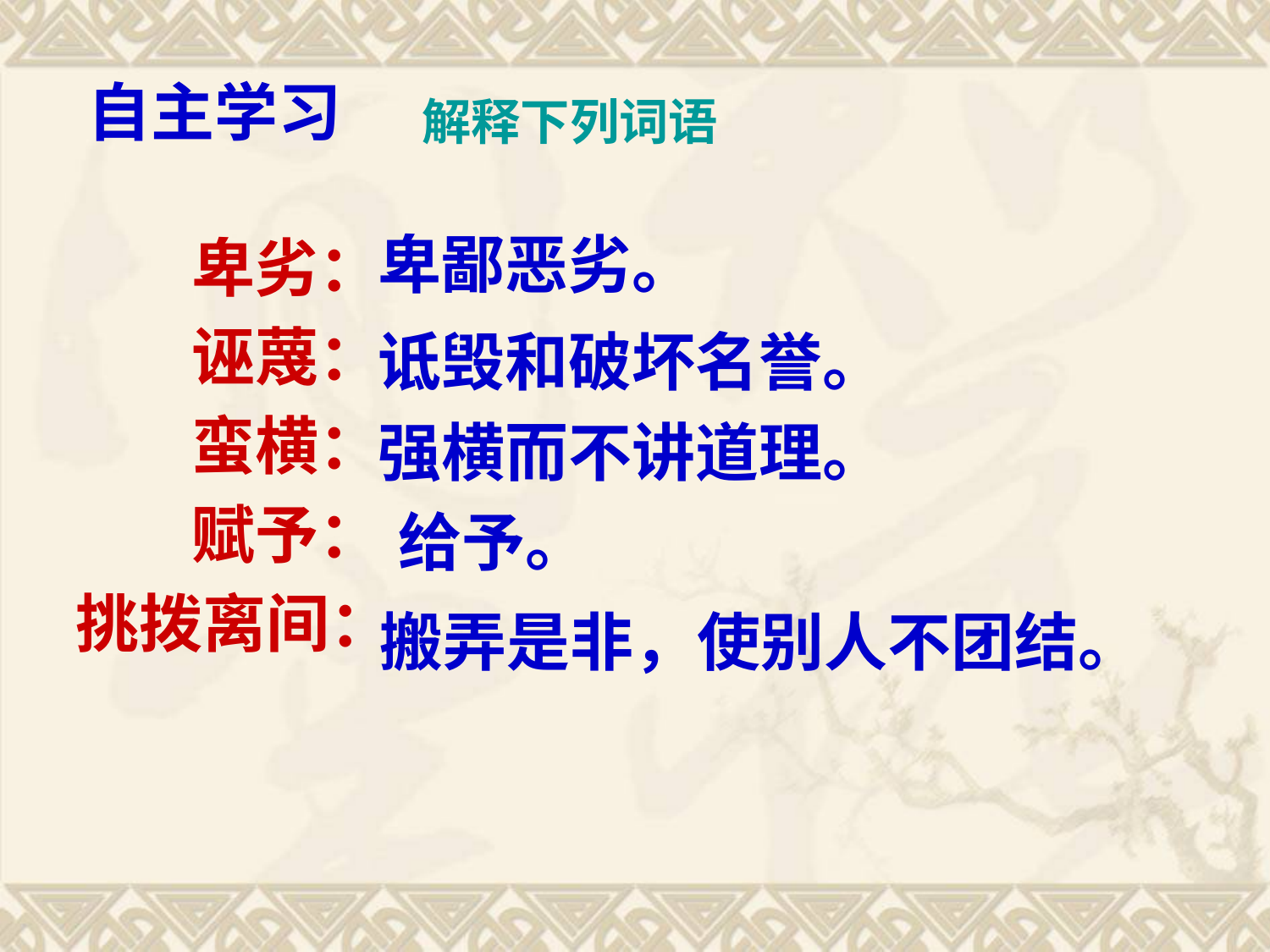

# 解释下列词语
自主学习
卑鄙恶劣。
       卑劣：
       诬蔑：
       蛮横：
       赋予：
挑拨离间：
诋毁和破坏名誉。
强横而不讲道理。
给予。
搬弄是非，使别人不团结。